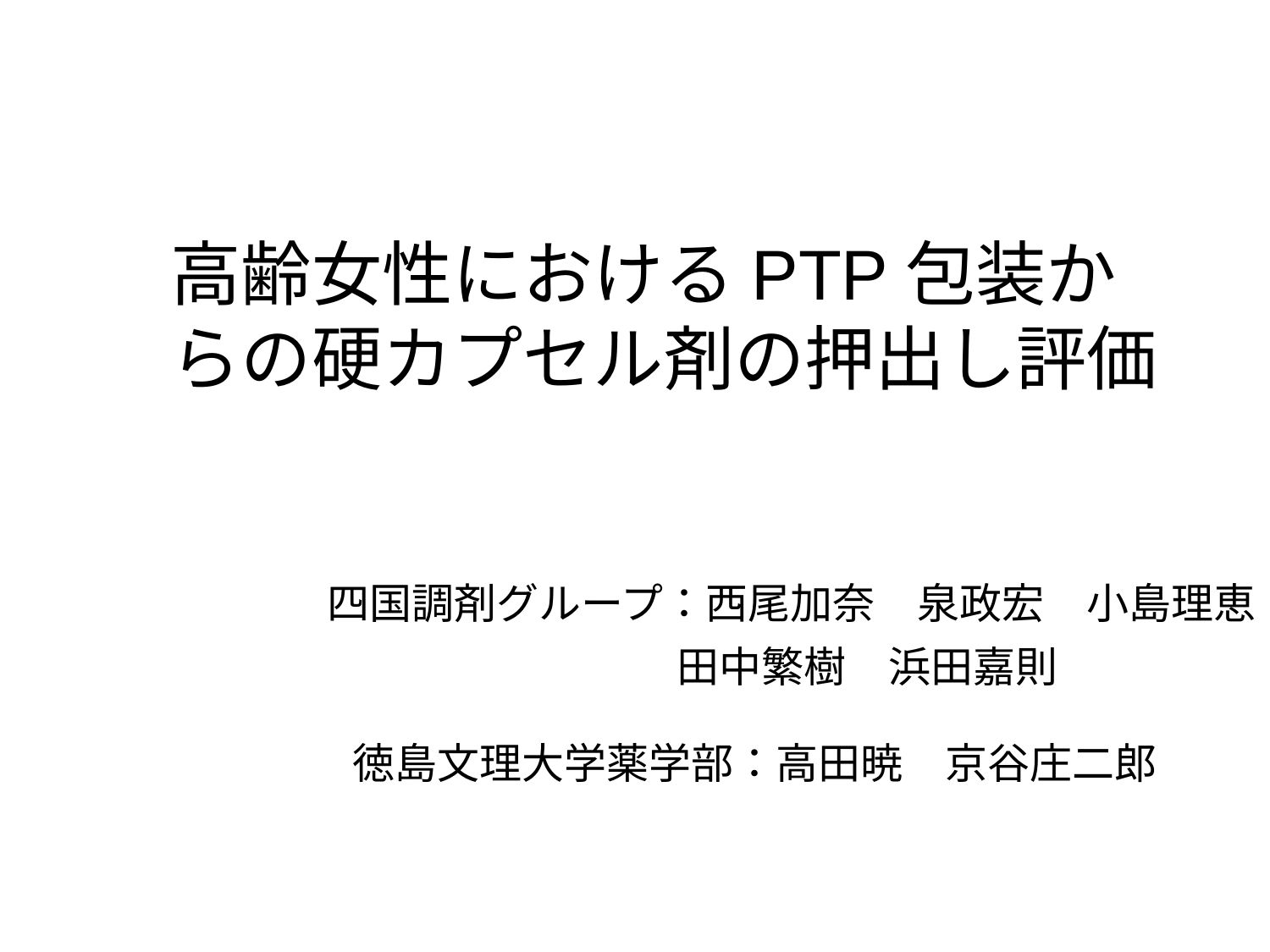

高齢女性におけるPTP包装からの硬カプセル剤の押出し評価
四国調剤グループ：西尾加奈　泉政宏　小島理恵
田中繁樹　浜田嘉則
徳島文理大学薬学部：高田暁　京谷庄二郎